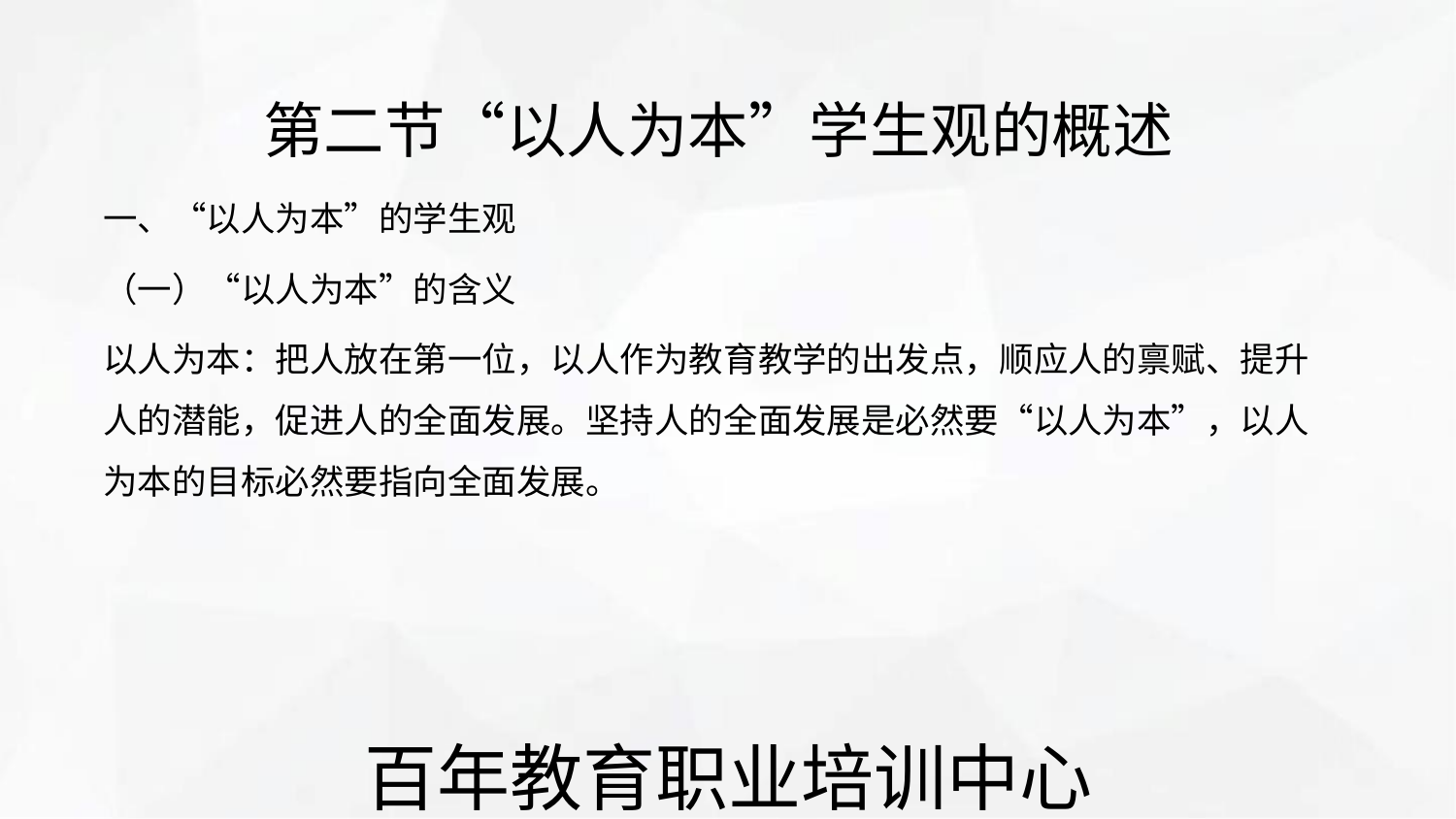

第二节“以人为本”学生观的概述
一、“以人为本”的学生观
（一）“以人为本”的含义
以人为本：把人放在第一位，以人作为教育教学的出发点，顺应人的禀赋、提升
人的潜能，促进人的全面发展。坚持人的全面发展是必然要“以人为本”，以人
为本的目标必然要指向全面发展。
百年教育职业培训中心